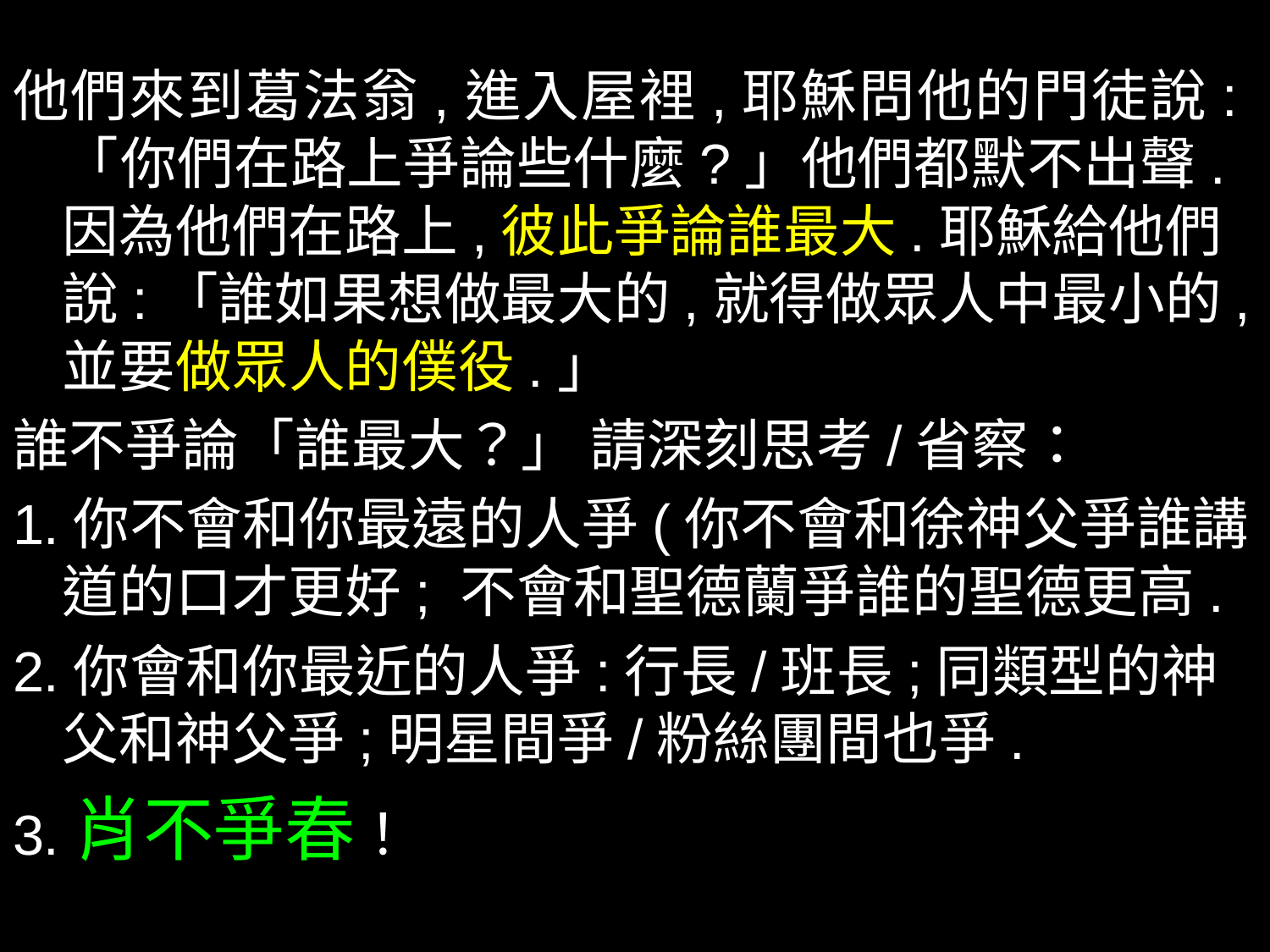

他們來到葛法翁,進入屋裡,耶穌問他的門徒說:「你們在路上爭論些什麼?」他們都默不出聲.因為他們在路上,彼此爭論誰最大.耶穌給他們說:「誰如果想做最大的,就得做眾人中最小的,並要做眾人的僕役.」
誰不爭論「誰最大？」 請深刻思考/省察：
1.你不會和你最遠的人爭(你不會和徐神父爭誰講道的口才更好; 不會和聖德蘭爭誰的聖德更高.
2.你會和你最近的人爭:行長/班長;同類型的神父和神父爭;明星間爭/粉絲團間也爭.
3.肖不爭春！